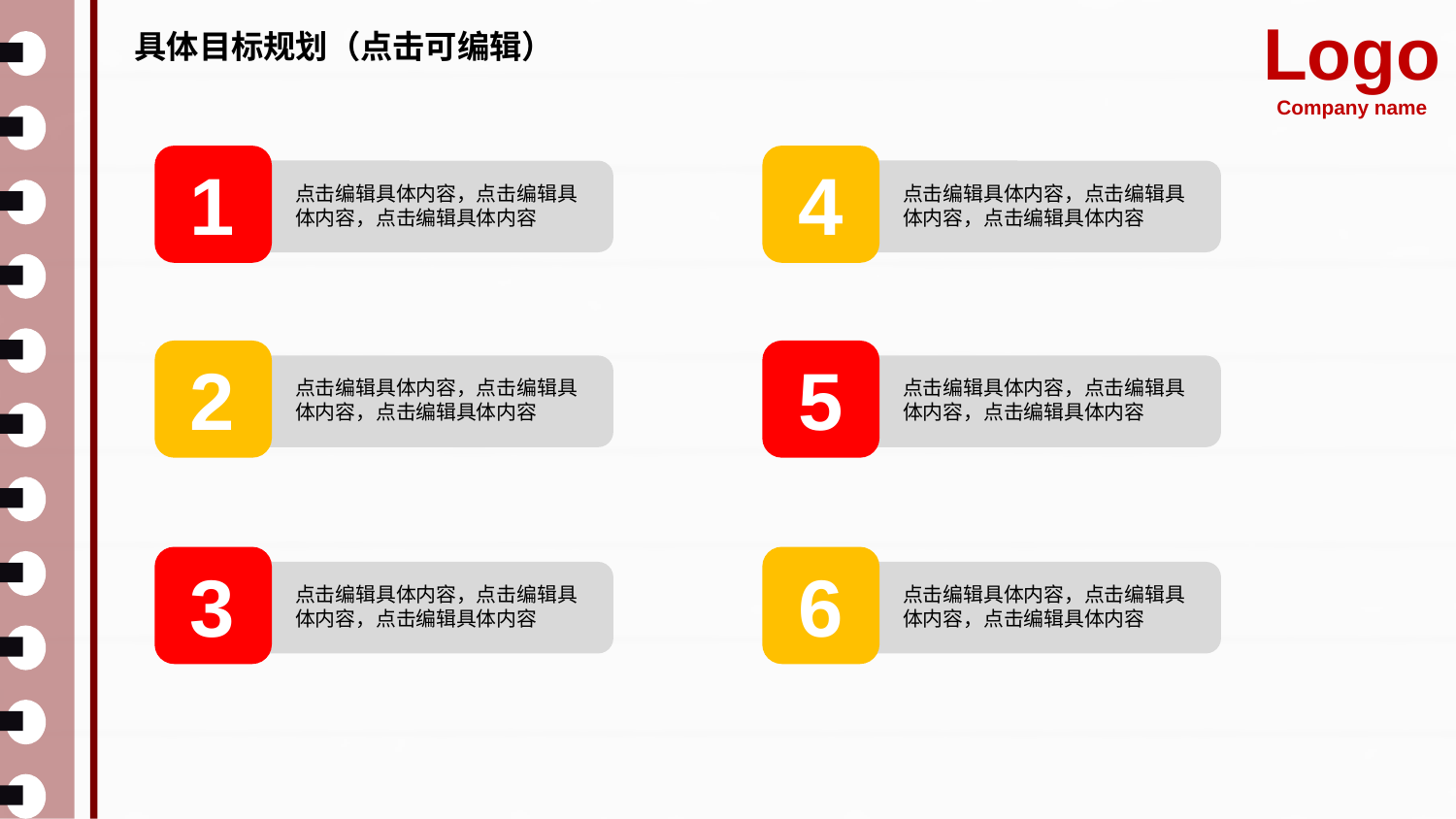

Logo
Company name
具体目标规划（点击可编辑）

1

4

点击编辑具体内容，点击编辑具体内容，点击编辑具体内容
点击编辑具体内容，点击编辑具体内容，点击编辑具体内容

2

5

点击编辑具体内容，点击编辑具体内容，点击编辑具体内容
点击编辑具体内容，点击编辑具体内容，点击编辑具体内容

3

6

点击编辑具体内容，点击编辑具体内容，点击编辑具体内容
点击编辑具体内容，点击编辑具体内容，点击编辑具体内容